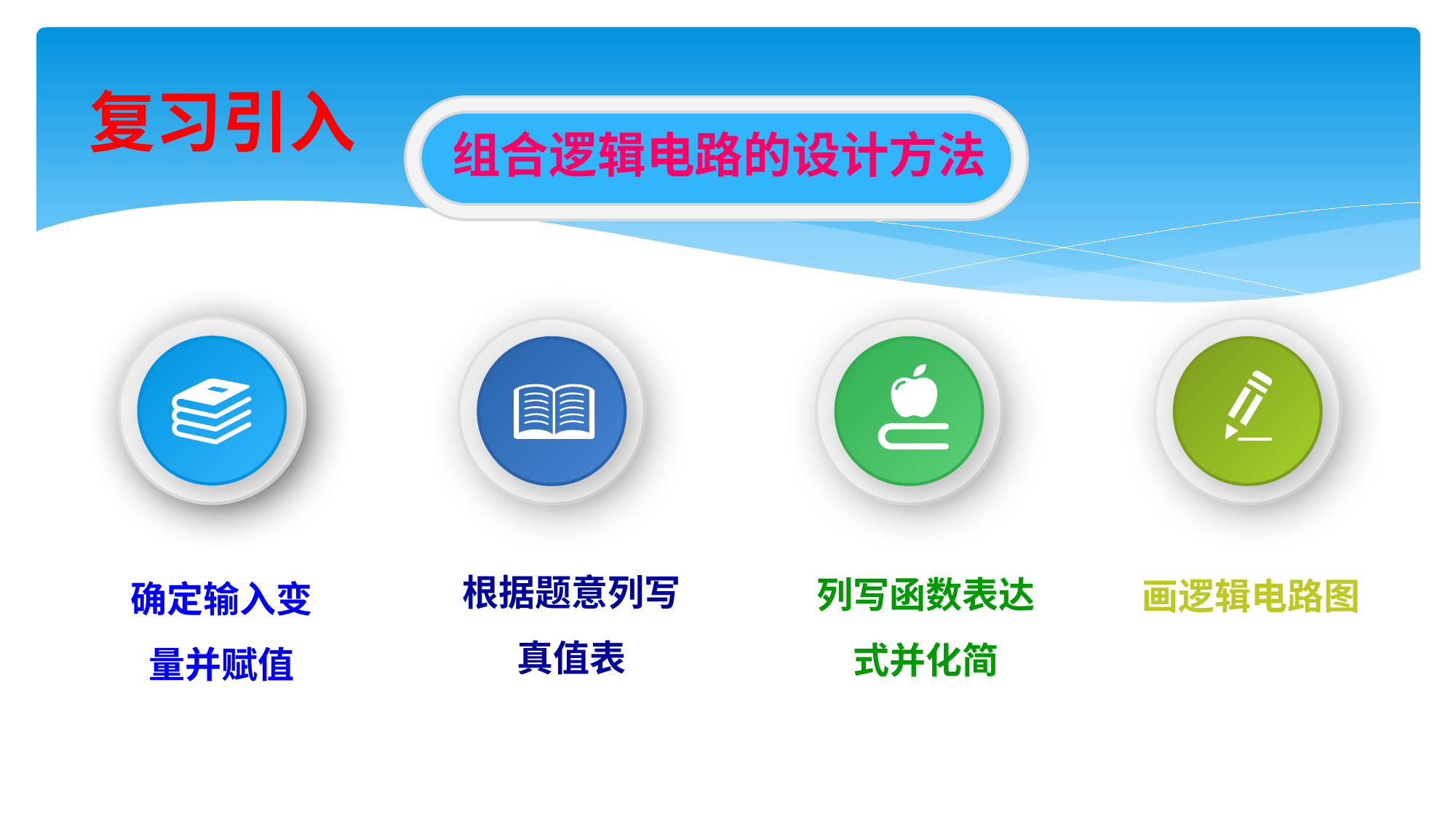

复习引入
组合逻辑电路的设计方法

根据题意列写真值表
列写函数表达式并化简
画逻辑电路图
确定输入变量并赋值